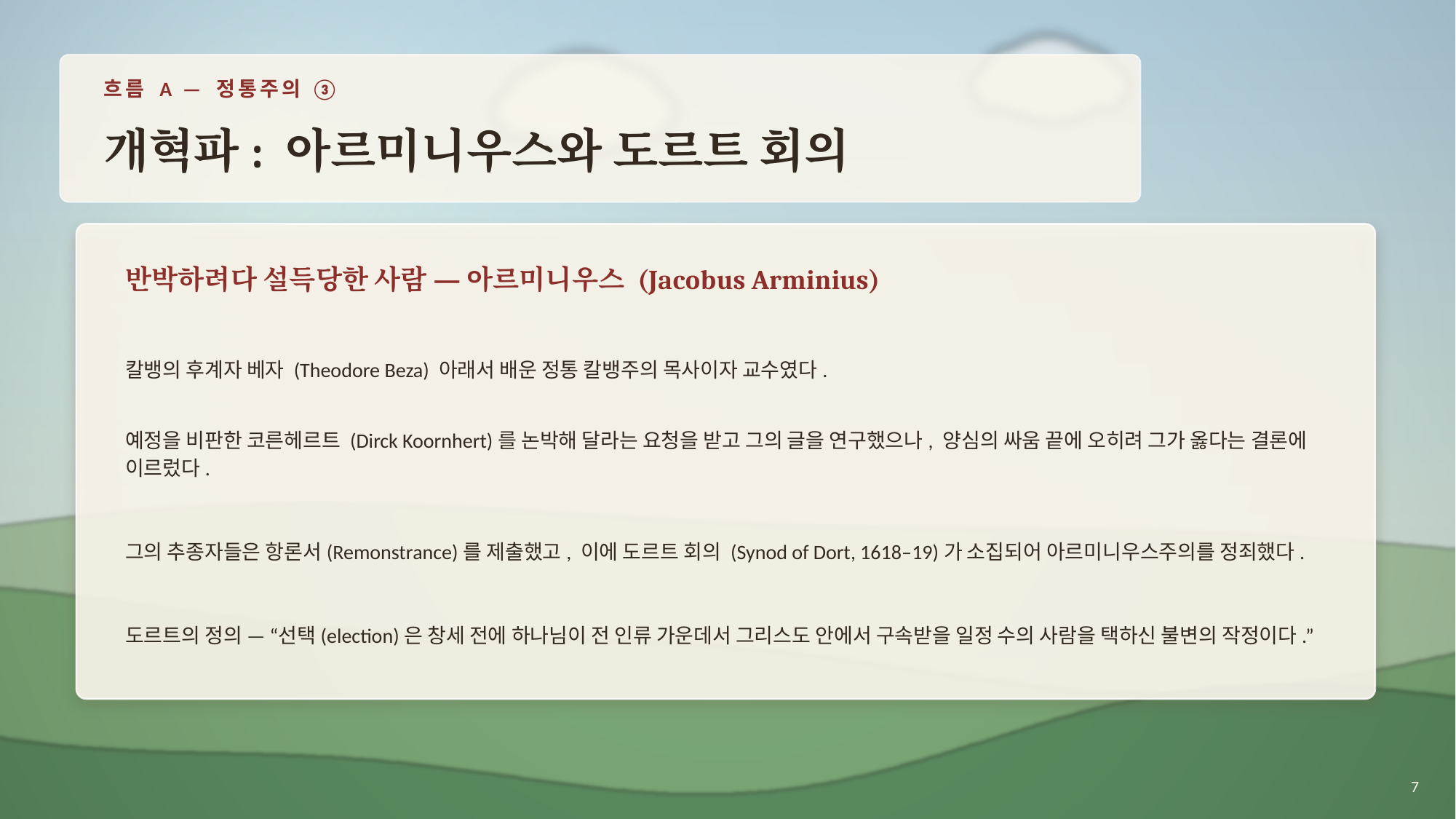

흐름 A — 정통주의 ③
개혁파: 아르미니우스와 도르트 회의

반박하려다 설득당한 사람 — 아르미니우스 (Jacobus Arminius)
칼뱅의 후계자 베자 (Theodore Beza) 아래서 배운 정통 칼뱅주의 목사이자 교수였다.

예정을 비판한 코른헤르트 (Dirck Koornhert)를 논박해 달라는 요청을 받고 그의 글을 연구했으나, 양심의 싸움 끝에 오히려 그가 옳다는 결론에 이르렀다.

그의 추종자들은 항론서(Remonstrance)를 제출했고, 이에 도르트 회의 (Synod of Dort, 1618–19)가 소집되어 아르미니우스주의를 정죄했다.

도르트의 정의 — “선택(election)은 창세 전에 하나님이 전 인류 가운데서 그리스도 안에서 구속받을 일정 수의 사람을 택하신 불변의 작정이다.”
7